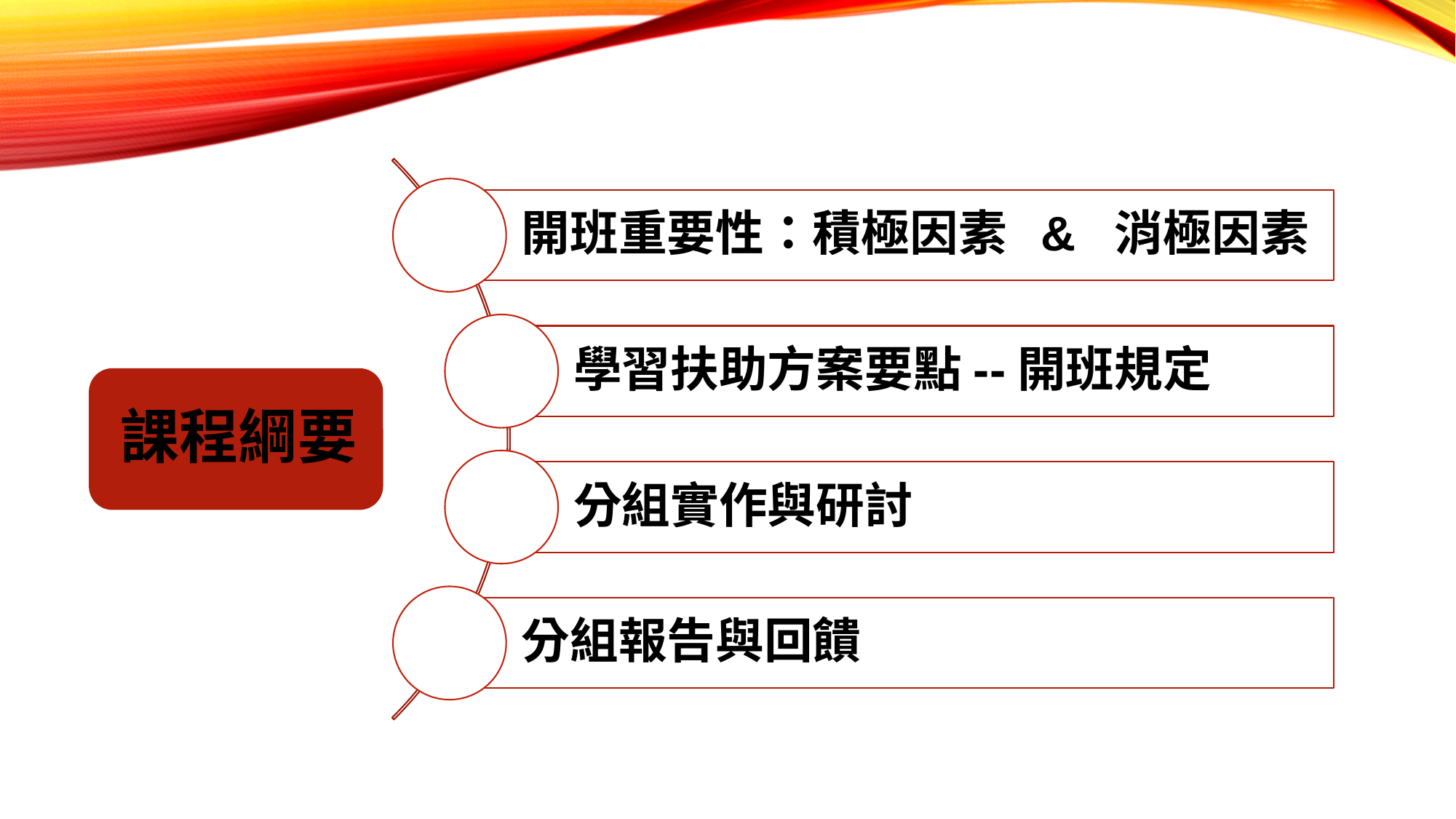

開班重要性：積極因素  &  消極因素
學習扶助方案要點--開班規定
分組實作與研討
分組報告與回饋
課程綱要